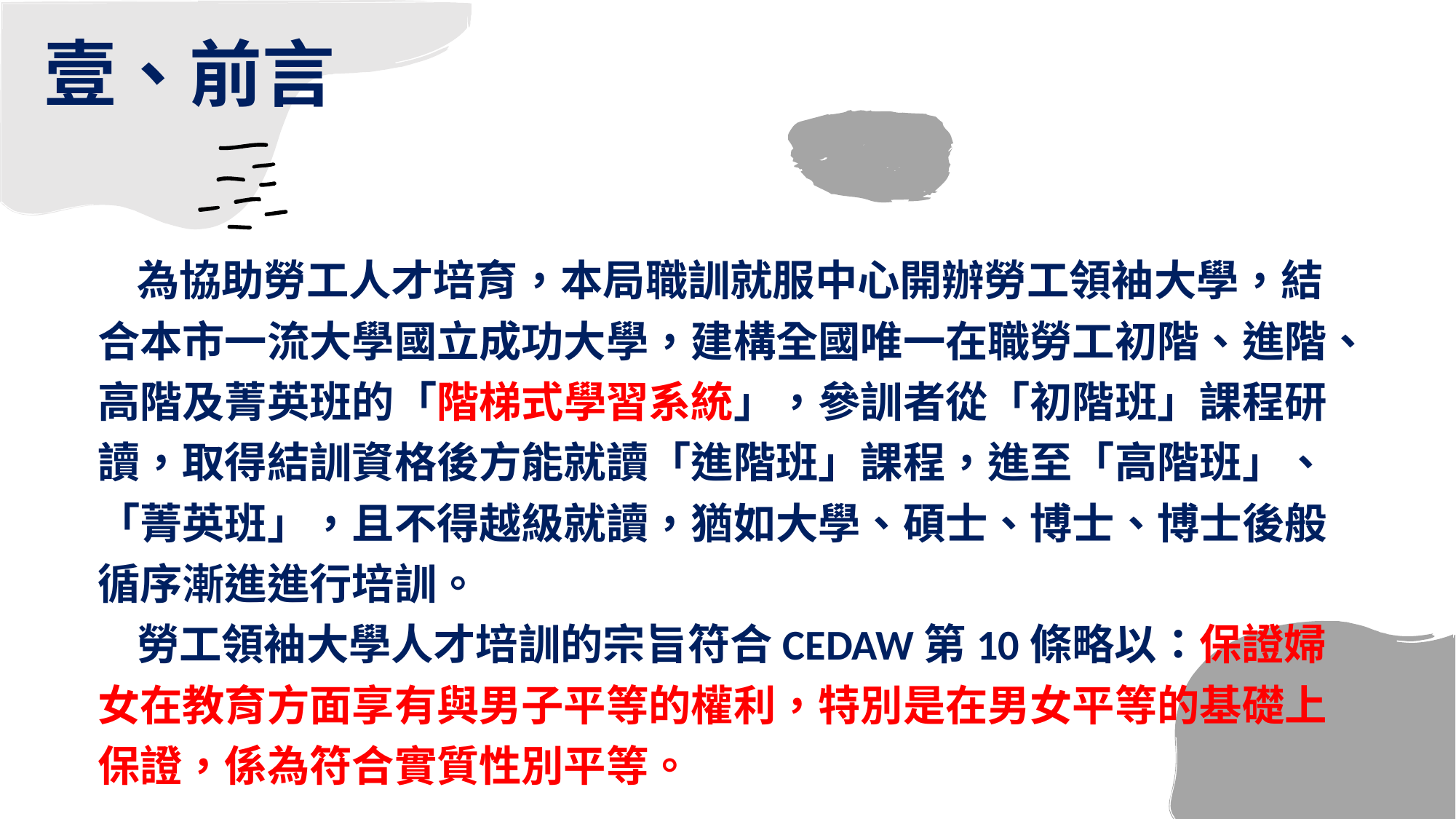

壹、前言
   為協助勞工人才培育，本局職訓就服中心開辦勞工領袖大學，結合本市一流大學國立成功大學，建構全國唯一在職勞工初階、進階、高階及菁英班的「階梯式學習系統」，參訓者從「初階班」課程研讀，取得結訓資格後方能就讀「進階班」課程，進至「高階班」、「菁英班」，且不得越級就讀，猶如大學、碩士、博士、博士後般循序漸進進行培訓。
   勞工領袖大學人才培訓的宗旨符合CEDAW第10條略以：保證婦女在教育方面享有與男子平等的權利，特別是在男女平等的基礎上保證，係為符合實質性別平等。
3